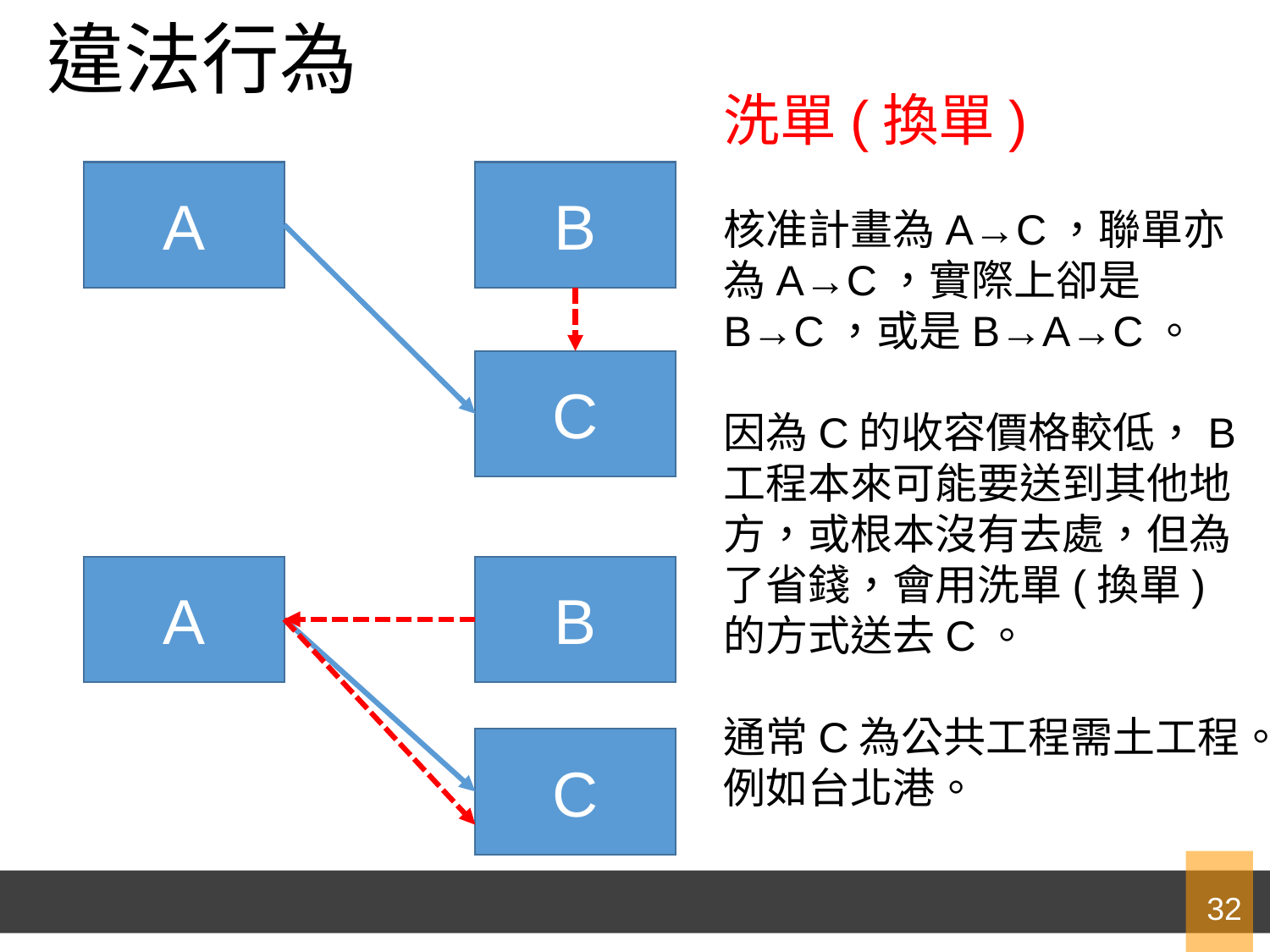

# 違法行為
洗單(換單)

核准計畫為A→C，聯單亦為A→C，實際上卻是B→C，或是B→A→C。

因為C的收容價格較低，B工程本來可能要送到其他地方，或根本沒有去處，但為了省錢，會用洗單(換單)的方式送去C。

通常C為公共工程需土工程。例如台北港。

A
B
C
A
B
C
32